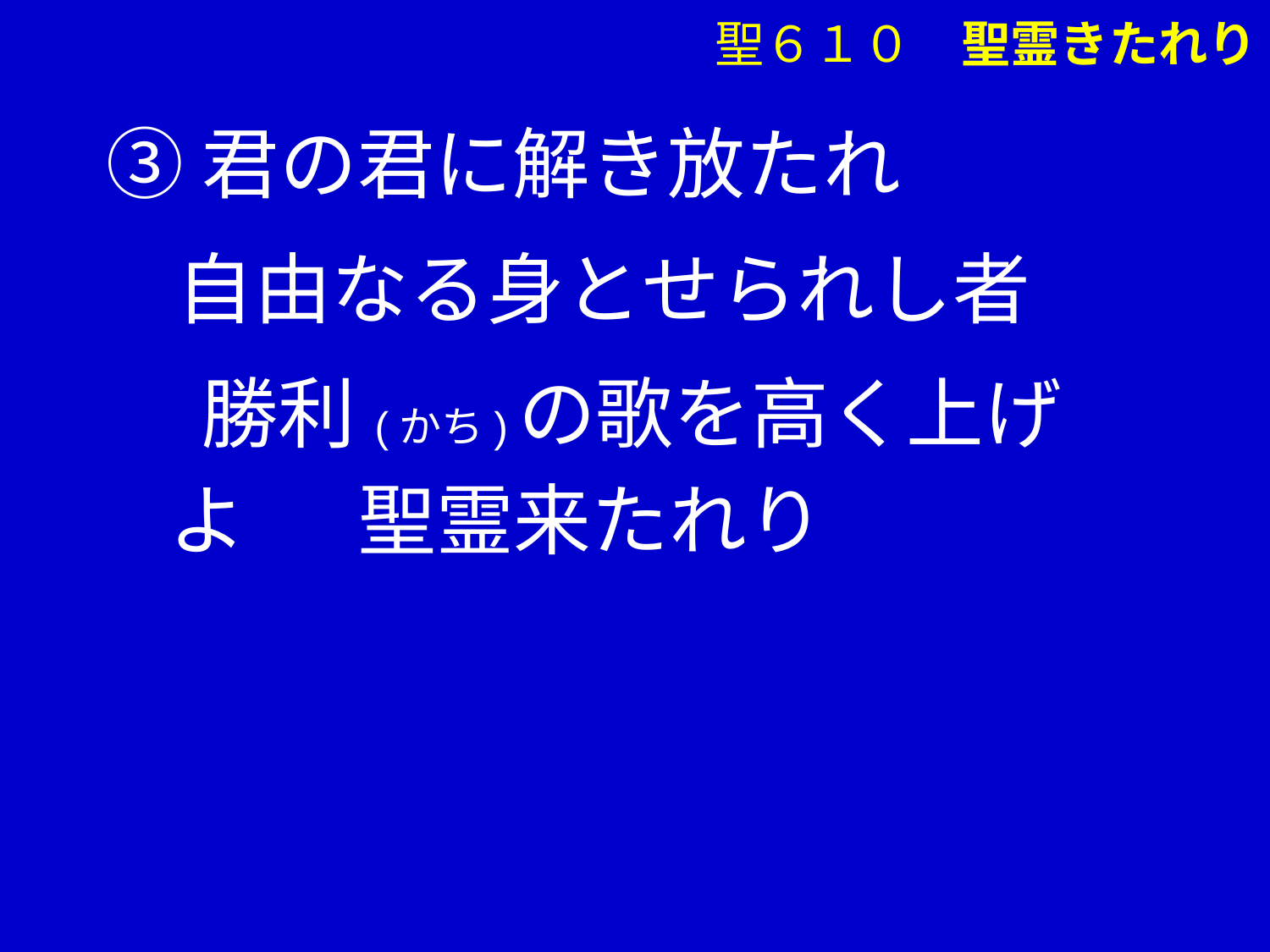

③君の君に解き放たれ
   自由なる身とせられし者
　 勝利(かち)の歌を高く上げよ　  聖霊来たれり
聖６１０　聖霊きたれり